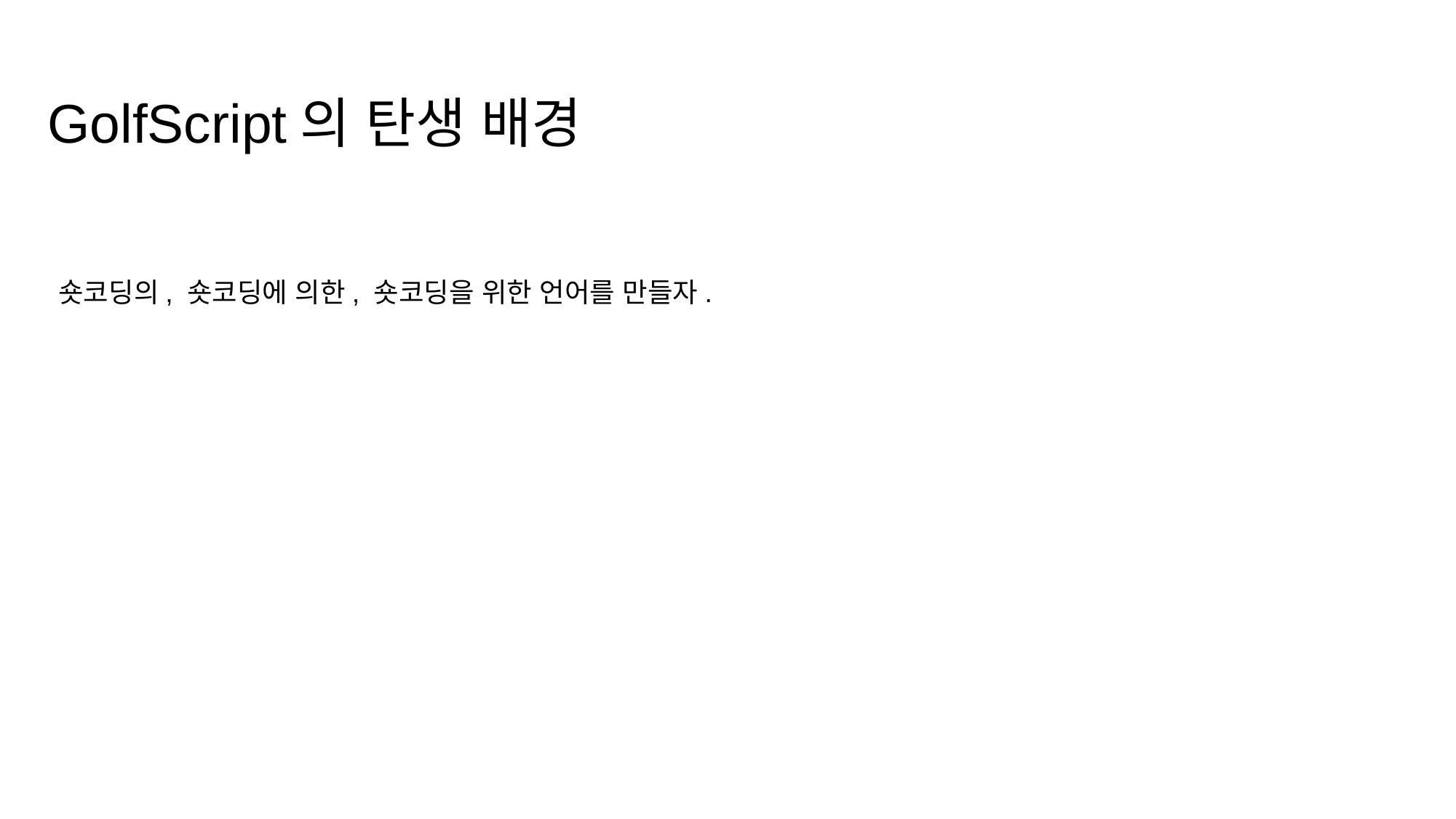

GolfScript의 탄생 배경
숏코딩의, 숏코딩에 의한, 숏코딩을 위한 언어를 만들자.